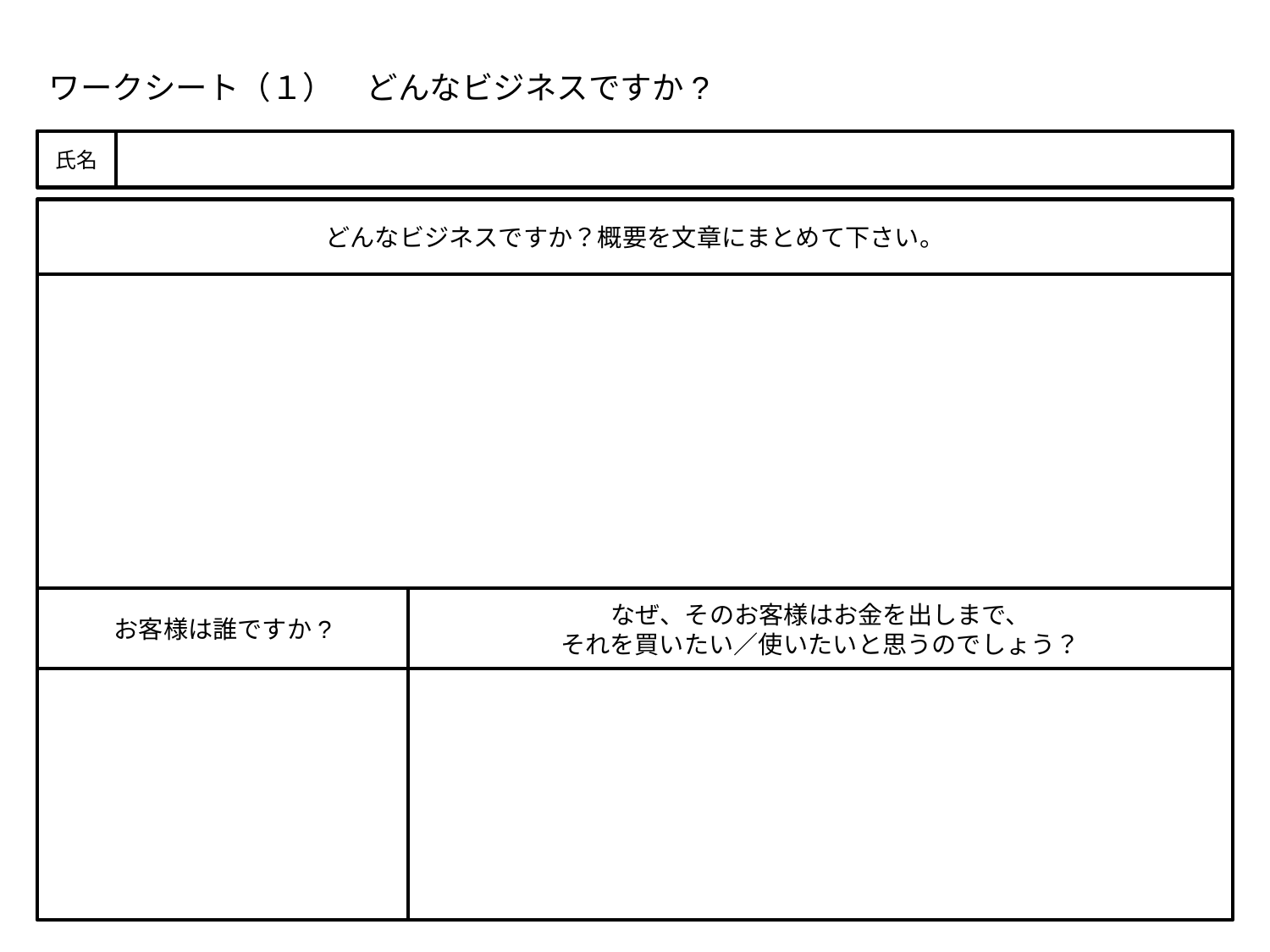

ワークシート（１）　どんなビジネスですか?
氏名

どんなビジネスですか？概要を文章にまとめて下さい。

なぜ、そのお客様はお金を出しまで、
それを買いたい／使いたいと思うのでしょう？
お客様は誰ですか?